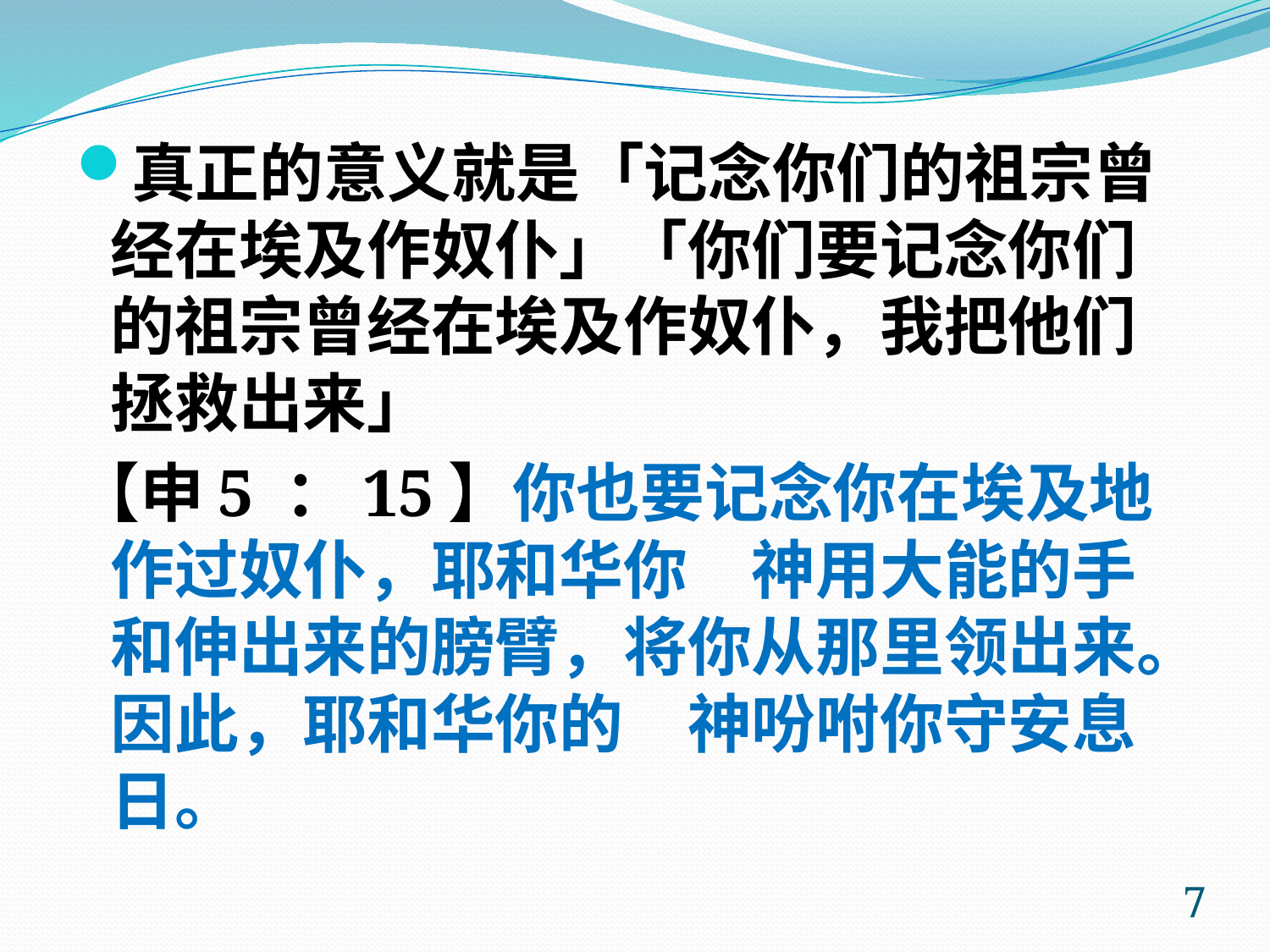

真正的意义就是「记念你们的祖宗曾经在埃及作奴仆」「你们要记念你们的祖宗曾经在埃及作奴仆，我把他们拯救出来」
【申5 ：15】你也要记念你在埃及地作过奴仆，耶和华你　神用大能的手和伸出来的膀臂，将你从那里领出来。因此，耶和华你的　神吩咐你守安息日。

7